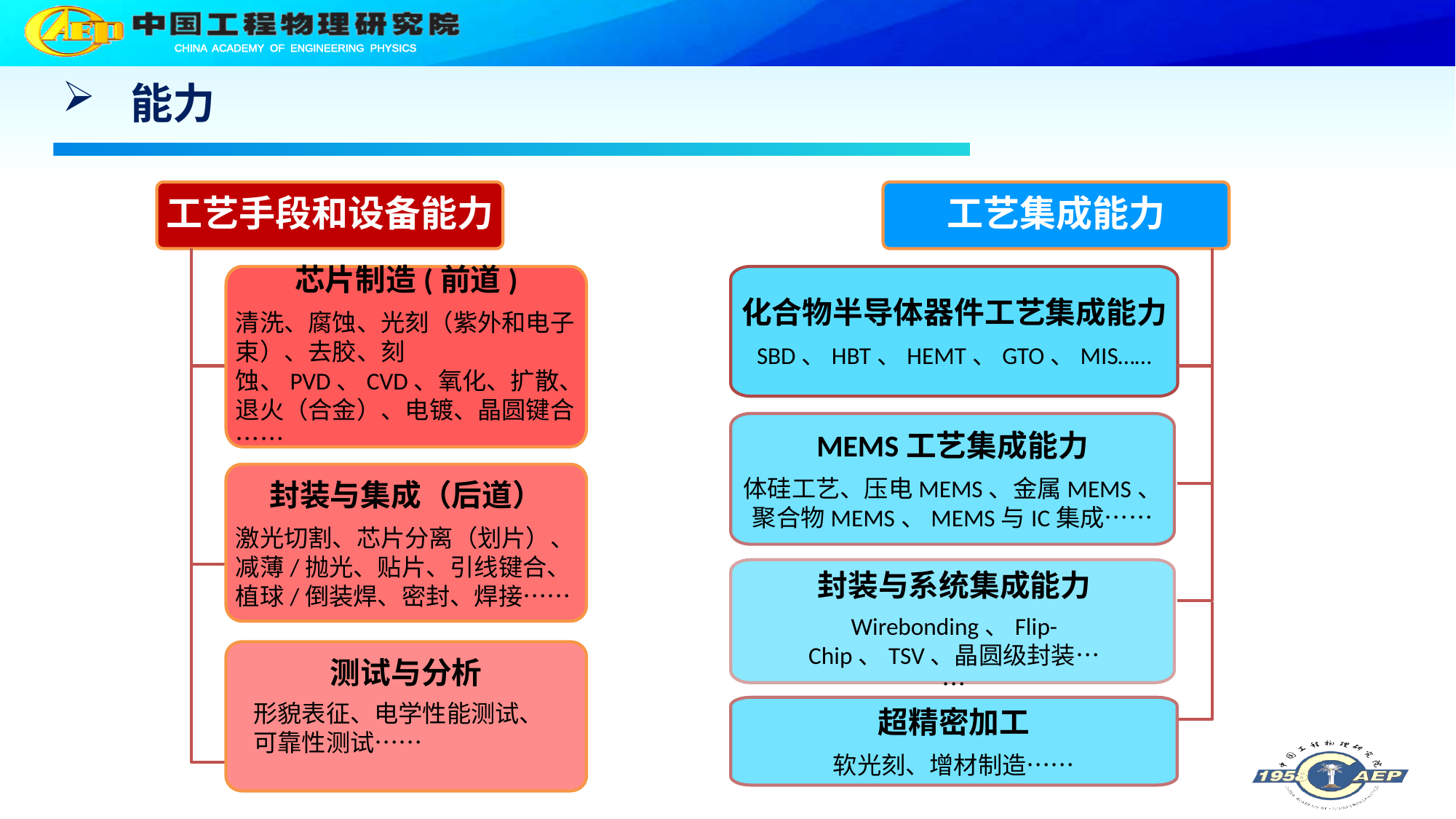

# 能力
工艺手段和设备能力

芯片制造(前道)
清洗、腐蚀、光刻（紫外和电子束）、去胶、刻蚀、PVD、CVD、氧化、扩散、退火（合金）、电镀、晶圆键合……
封装与集成（后道）
激光切割、芯片分离（划片）、减薄/抛光、贴片、引线键合、植球/倒装焊、密封、焊接……

工艺集成能力

化合物半导体器件工艺集成能力
SBD、HBT、HEMT、GTO、MIS……

MEMS工艺集成能力
体硅工艺、压电MEMS、金属MEMS、聚合物MEMS、MEMS与IC集成……

封装与系统集成能力
Wirebonding、Flip-Chip、TSV、晶圆级封装……

测试与分析
形貌表征、电学性能测试、可靠性测试……
超精密加工
软光刻、增材制造……